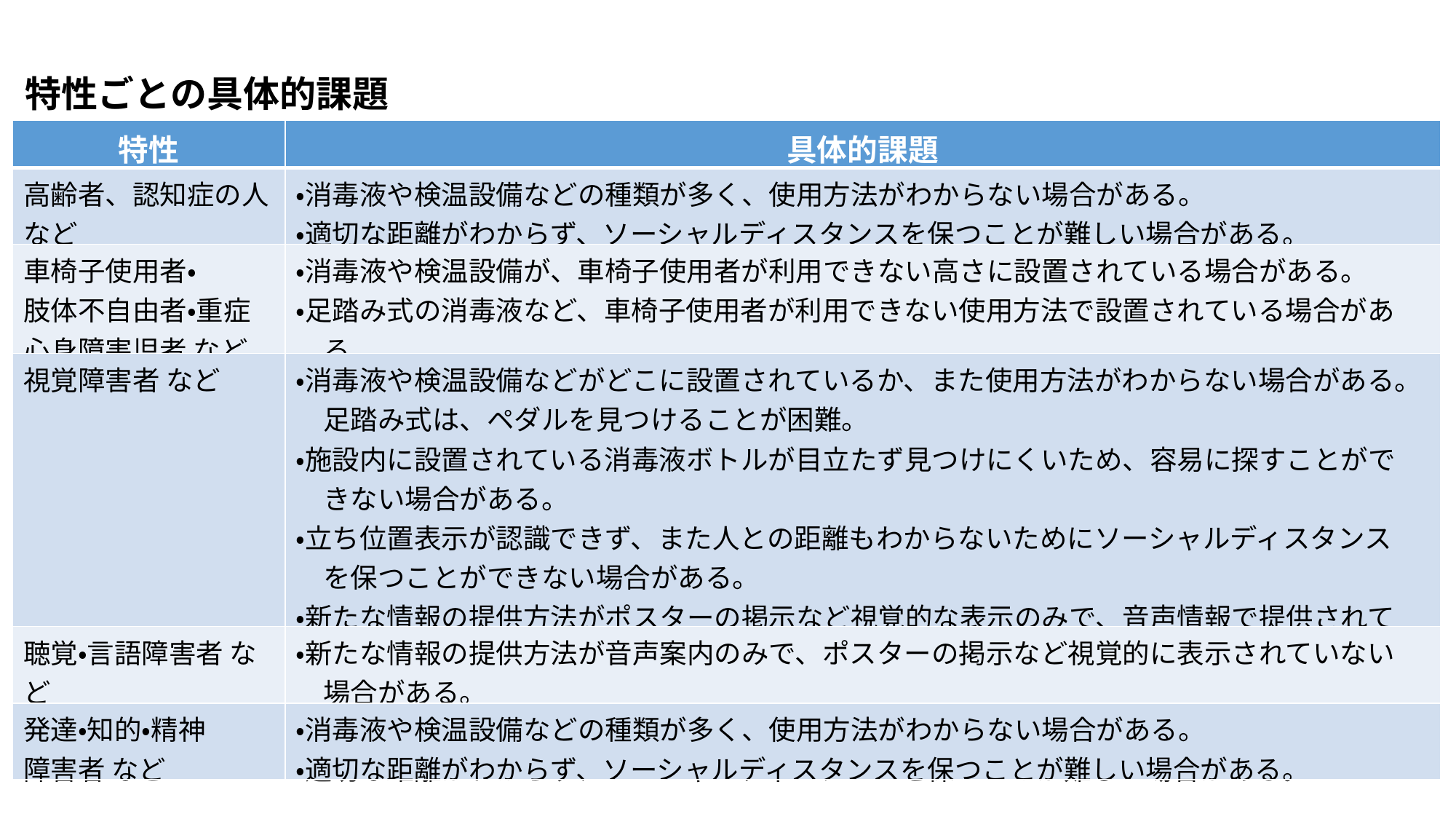

特性ごとの具体的課題
| 特性 | 具体的課題 |
| --- | --- |
| 高齢者、認知症の人 など | ・消毒液や検温設備などの種類が多く、使用方法がわからない場合がある。 ・適切な距離がわからず、ソーシャルディスタンスを保つことが難しい場合がある。 |
| 車椅子使用者・ 肢体不自由者・重症心身障害児者 など | ・消毒液や検温設備が、車椅子使用者が利用できない高さに設置されている場合がある。 ・足踏み式の消毒液など、車椅子使用者が利用できない使用方法で設置されている場合があ 　る。 |
| 視覚障害者 など | ・消毒液や検温設備などがどこに設置されているか、また使用方法がわからない場合がある。 　足踏み式は、ペダルを見つけることが困難。 ・施設内に設置されている消毒液ボトルが目立たず見つけにくいため、容易に探すことがで 　きない場合がある。 ・立ち位置表示が認識できず、また人との距離もわからないためにソーシャルディスタンス 　を保つことができない場合がある。 ・新たな情報の提供方法がポスターの掲示など視覚的な表示のみで、音声情報で提供されて 　いない場合がある。 |
| 聴覚・言語障害者 など | ・新たな情報の提供方法が音声案内のみで、ポスターの掲示など視覚的に表示されていない 　場合がある。 |
| 発達・知的・精神 障害者 など | ・消毒液や検温設備などの種類が多く、使用方法がわからない場合がある。 ・適切な距離がわからず、ソーシャルディスタンスを保つことが難しい場合がある。 |